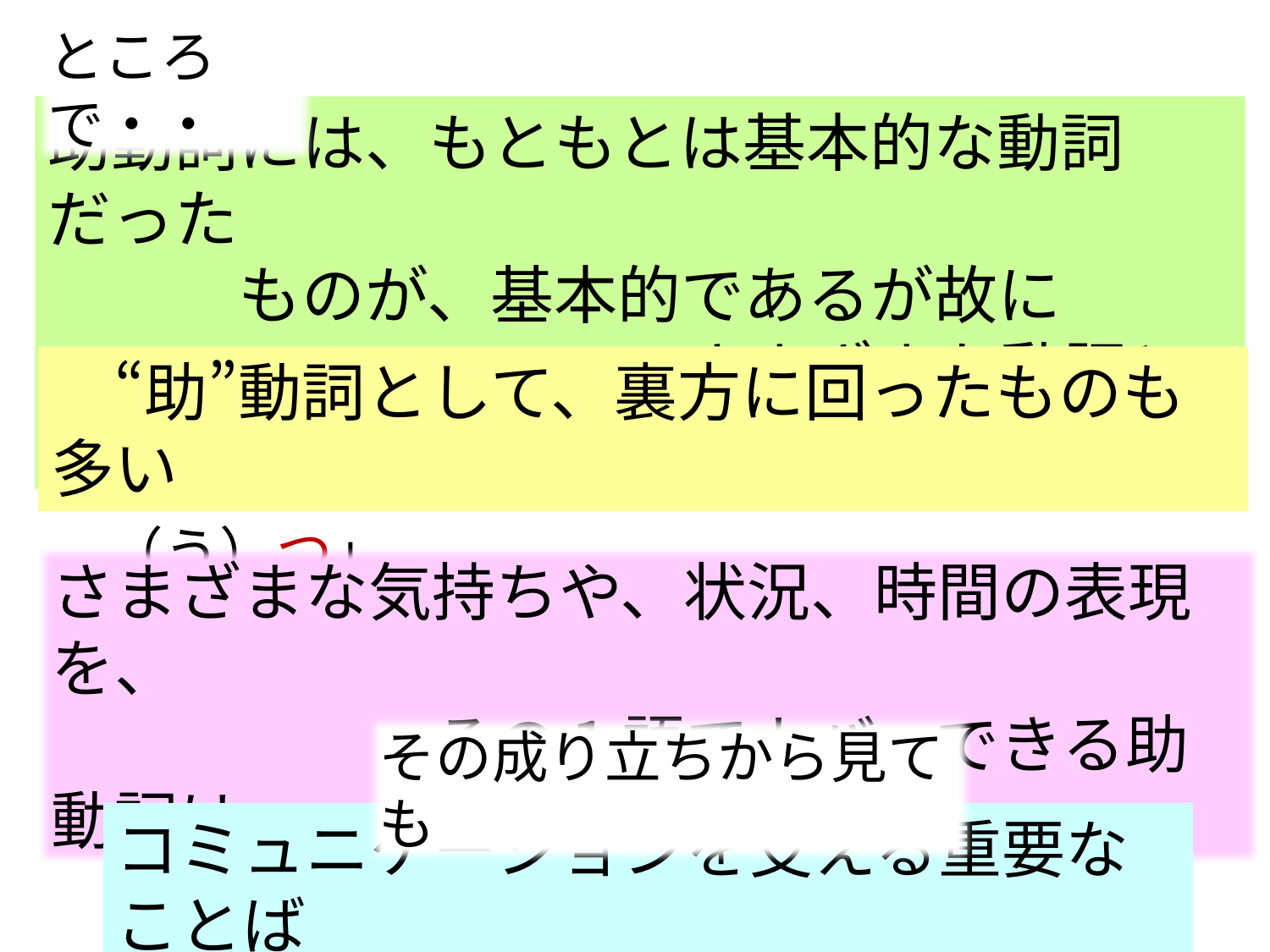

ところで・・
助動詞には、もともとは基本的な動詞だった
　　　ものが、基本的であるが故に
　　　　　　　　　　さまざまな動詞と結びつき
　“助”動詞として、裏方に回ったものも多い
＊古語の助動詞「つ」の元は、動詞「棄（う）つ」
さまざまな気持ちや、状況、時間の表現を、
　　　　　　その１語でカバーできる助動詞は
その成り立ちから見ても
コミュニケーションを支える重要なことば